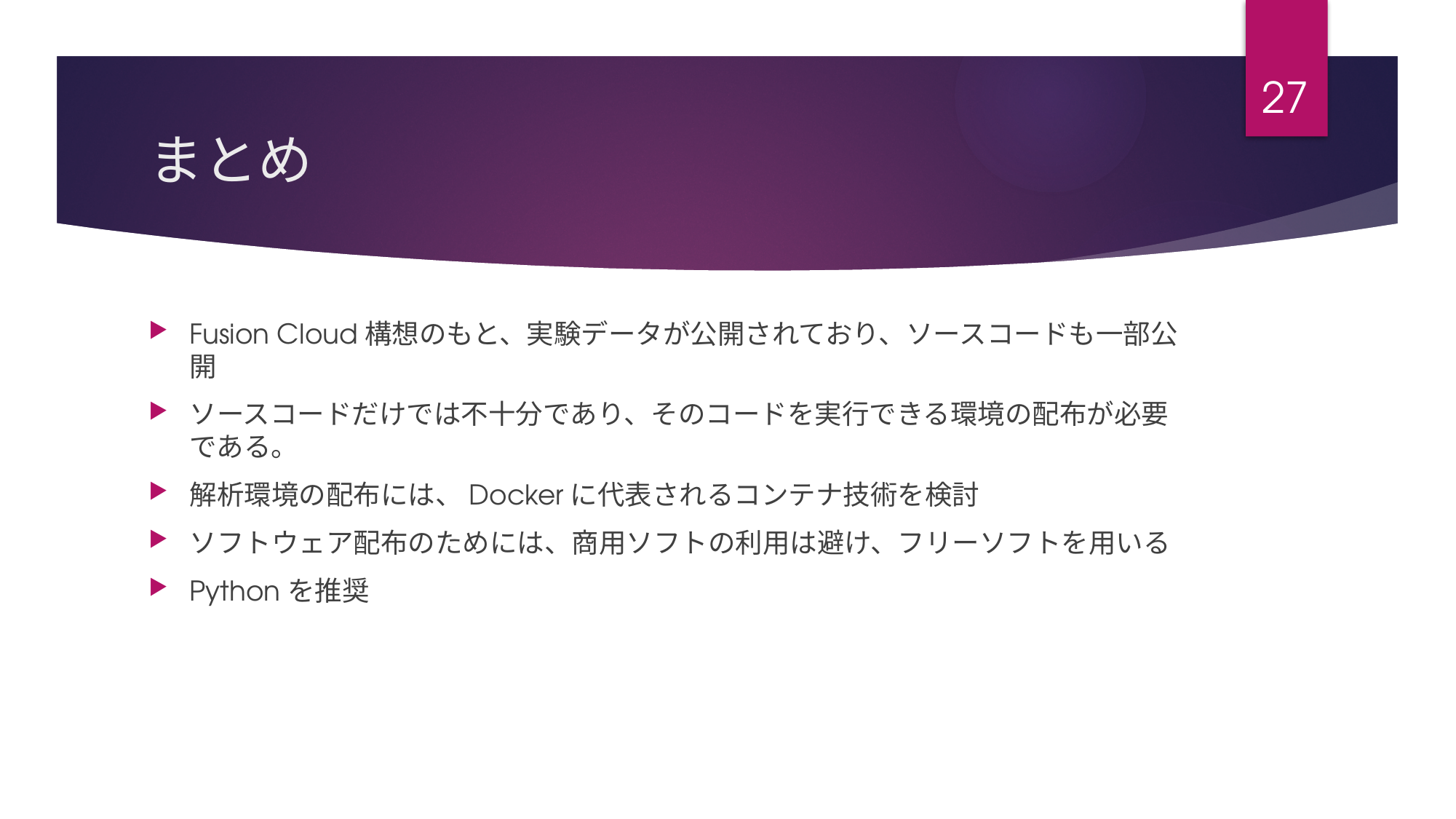

27
# まとめ
Fusion Cloud構想のもと、実験データが公開されており、ソースコードも一部公開
ソースコードだけでは不十分であり、そのコードを実行できる環境の配布が必要である。
解析環境の配布には、Dockerに代表されるコンテナ技術を検討
ソフトウェア配布のためには、商用ソフトの利用は避け、フリーソフトを用いる
Pythonを推奨